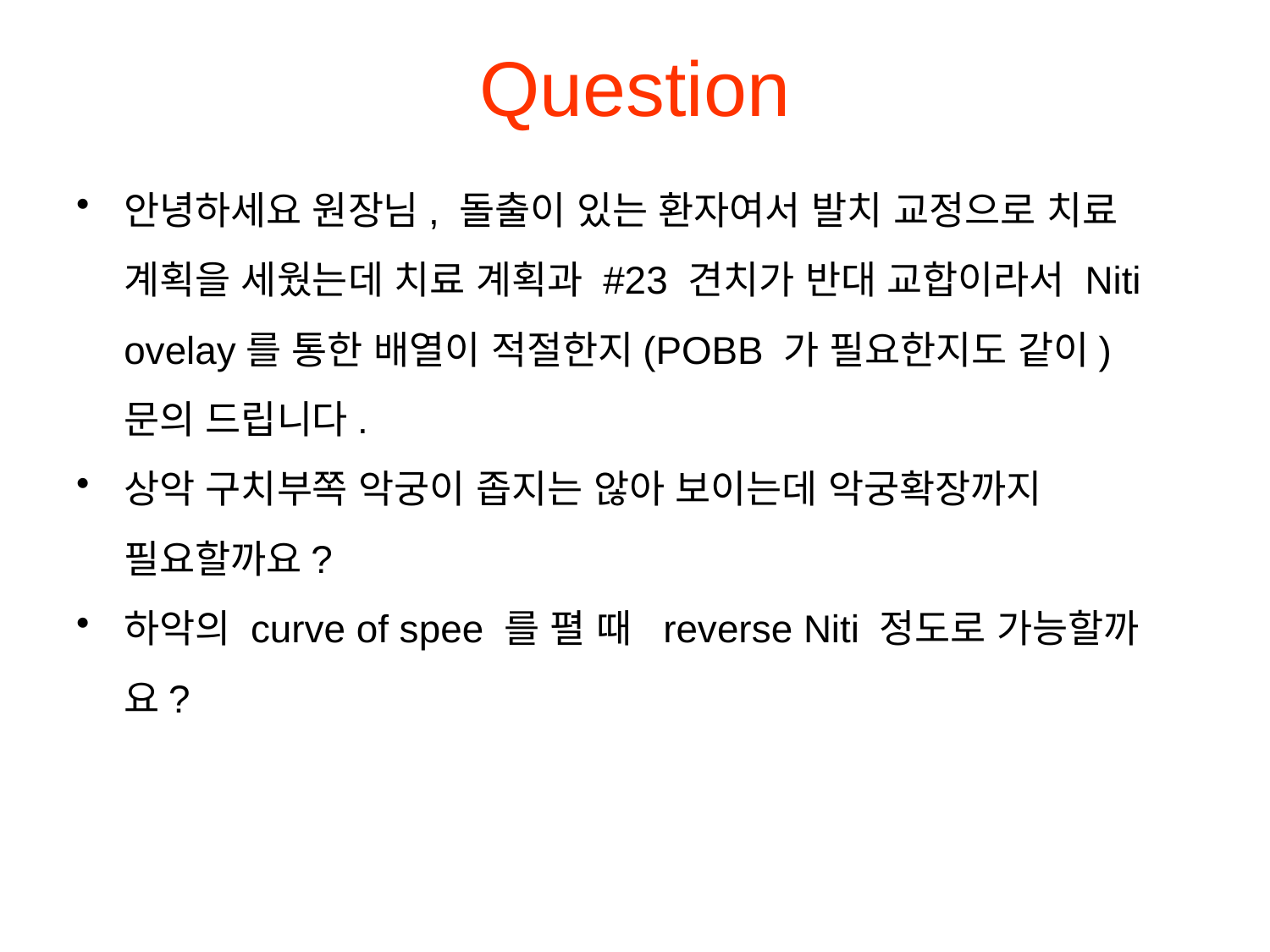

# Question
안녕하세요 원장님, 돌출이 있는 환자여서 발치 교정으로 치료 계획을 세웠는데 치료 계획과 #23 견치가 반대 교합이라서 Niti ovelay를 통한 배열이 적절한지(POBB 가 필요한지도 같이) 문의 드립니다.
상악 구치부쪽 악궁이 좁지는 않아 보이는데 악궁확장까지 필요할까요?
하악의 curve of spee 를 펼 때  reverse Niti 정도로 가능할까요?